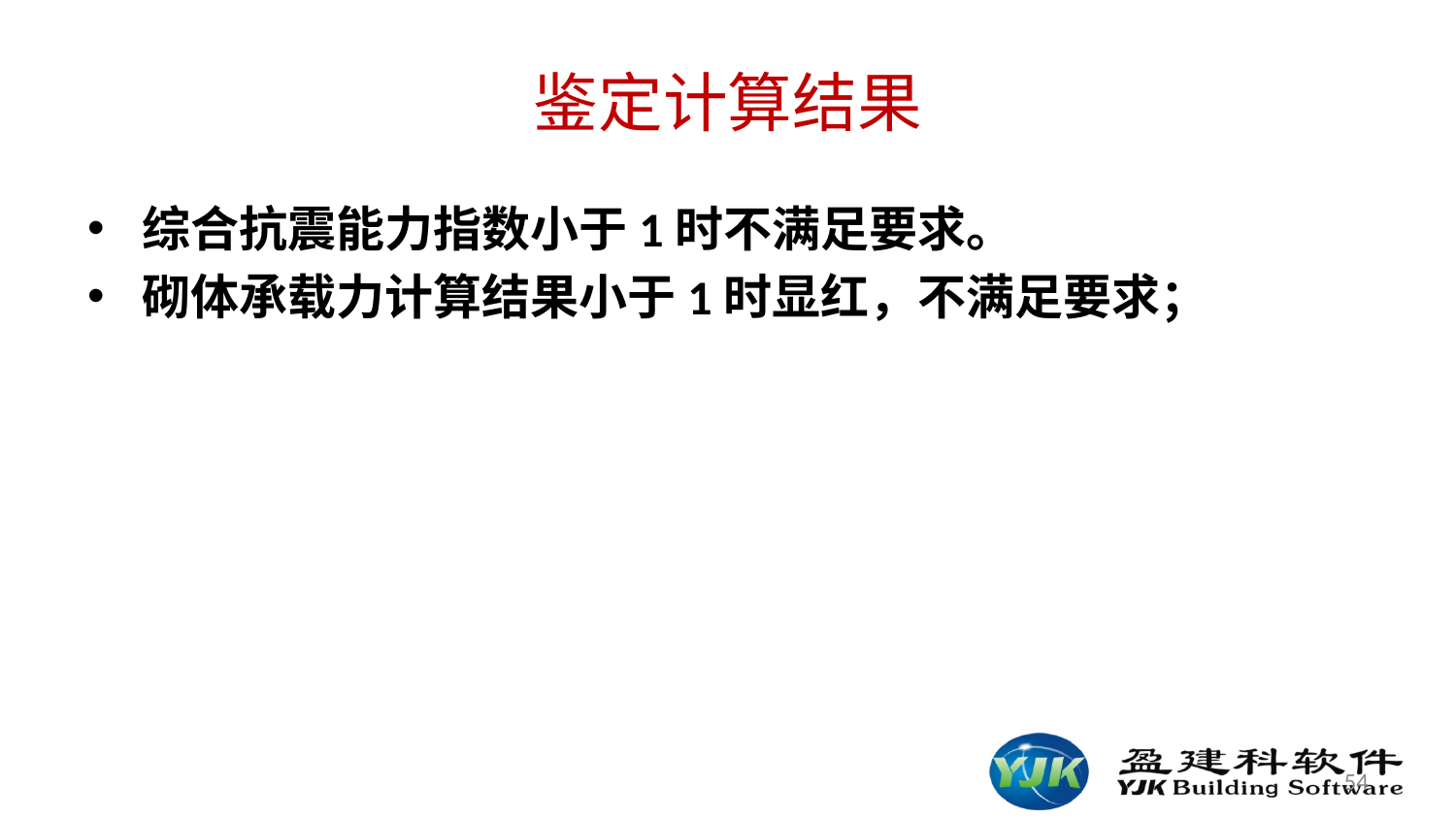

# 鉴定计算结果
综合抗震能力指数小于1时不满足要求。
砌体承载力计算结果小于1时显红，不满足要求；
54